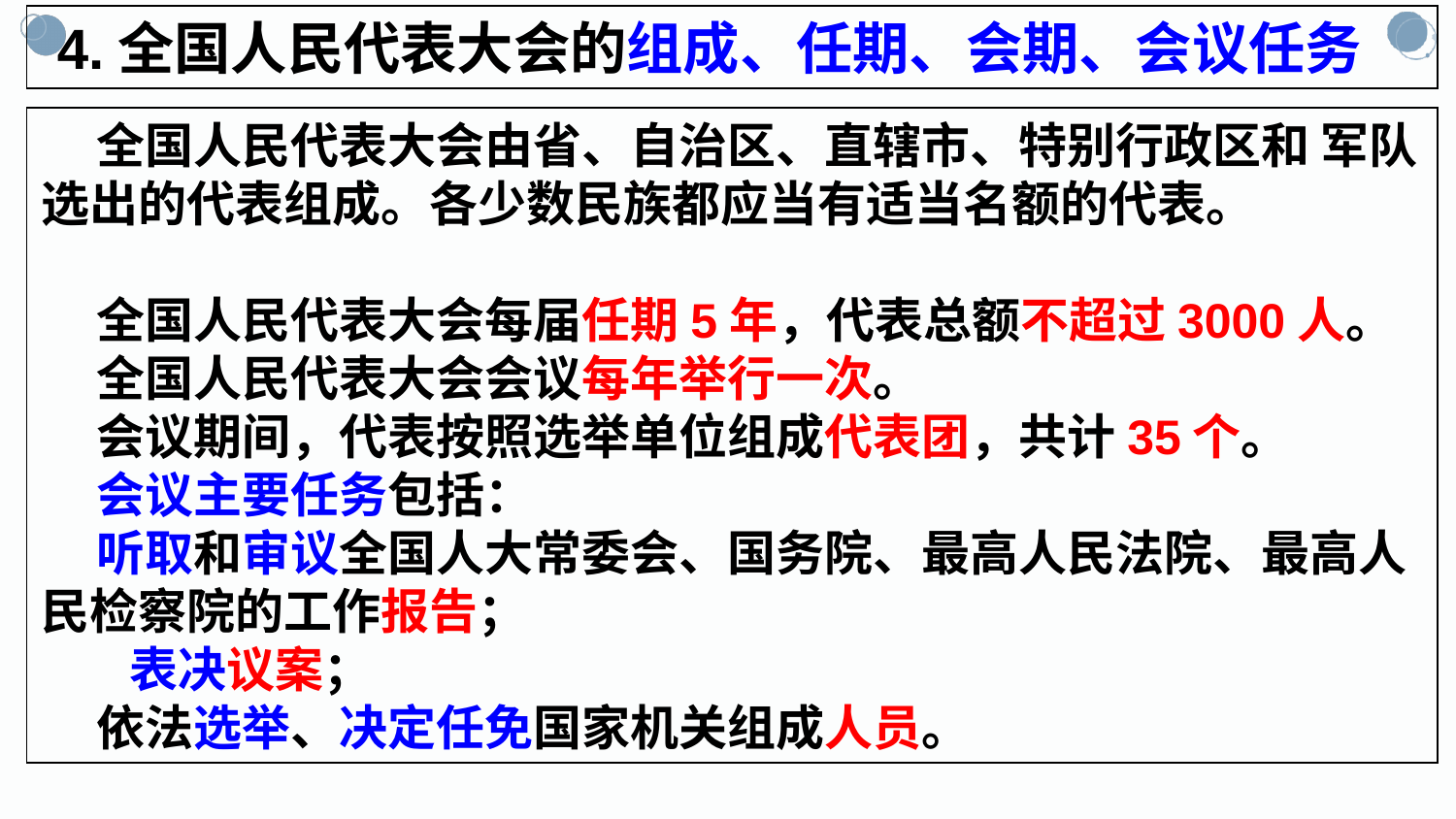

4.全国人民代表大会的组成、任期、会期、会议任务
    全国人民代表大会由省、自治区、直辖市、特别行政区和 军队选出的代表组成。各少数民族都应当有适当名额的代表。

    全国人民代表大会每届任期5年，代表总额不超过3000人。
    全国人民代表大会会议每年举行一次。
    会议期间，代表按照选举单位组成代表团，共计35个。
    会议主要任务包括：
    听取和审议全国人大常委会、国务院、最高人民法院、最高人民检察院的工作报告；
       表决议案；
    依法选举、决定任免国家机关组成人员。